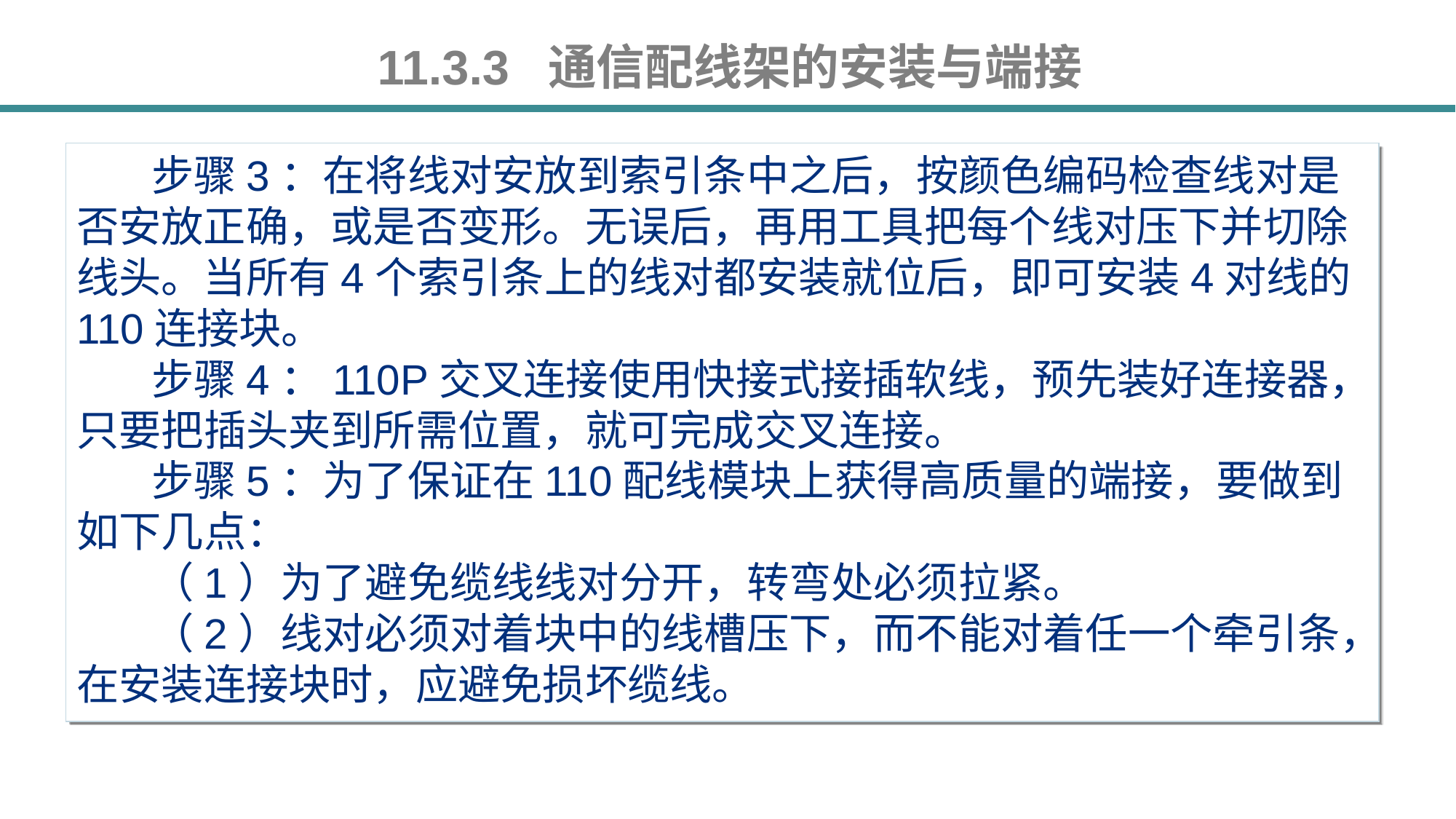

11.3.3  通信配线架的安装与端接
步骤3：在将线对安放到索引条中之后，按颜色编码检查线对是否安放正确，或是否变形。无误后，再用工具把每个线对压下并切除线头。当所有4个索引条上的线对都安装就位后，即可安装4对线的110连接块。
步骤4：110P交叉连接使用快接式接插软线，预先装好连接器，只要把插头夹到所需位置，就可完成交叉连接。
步骤5：为了保证在110配线模块上获得高质量的端接，要做到如下几点：
（1）为了避免缆线线对分开，转弯处必须拉紧。
（2）线对必须对着块中的线槽压下，而不能对着任一个牵引条，在安装连接块时，应避免损坏缆线。